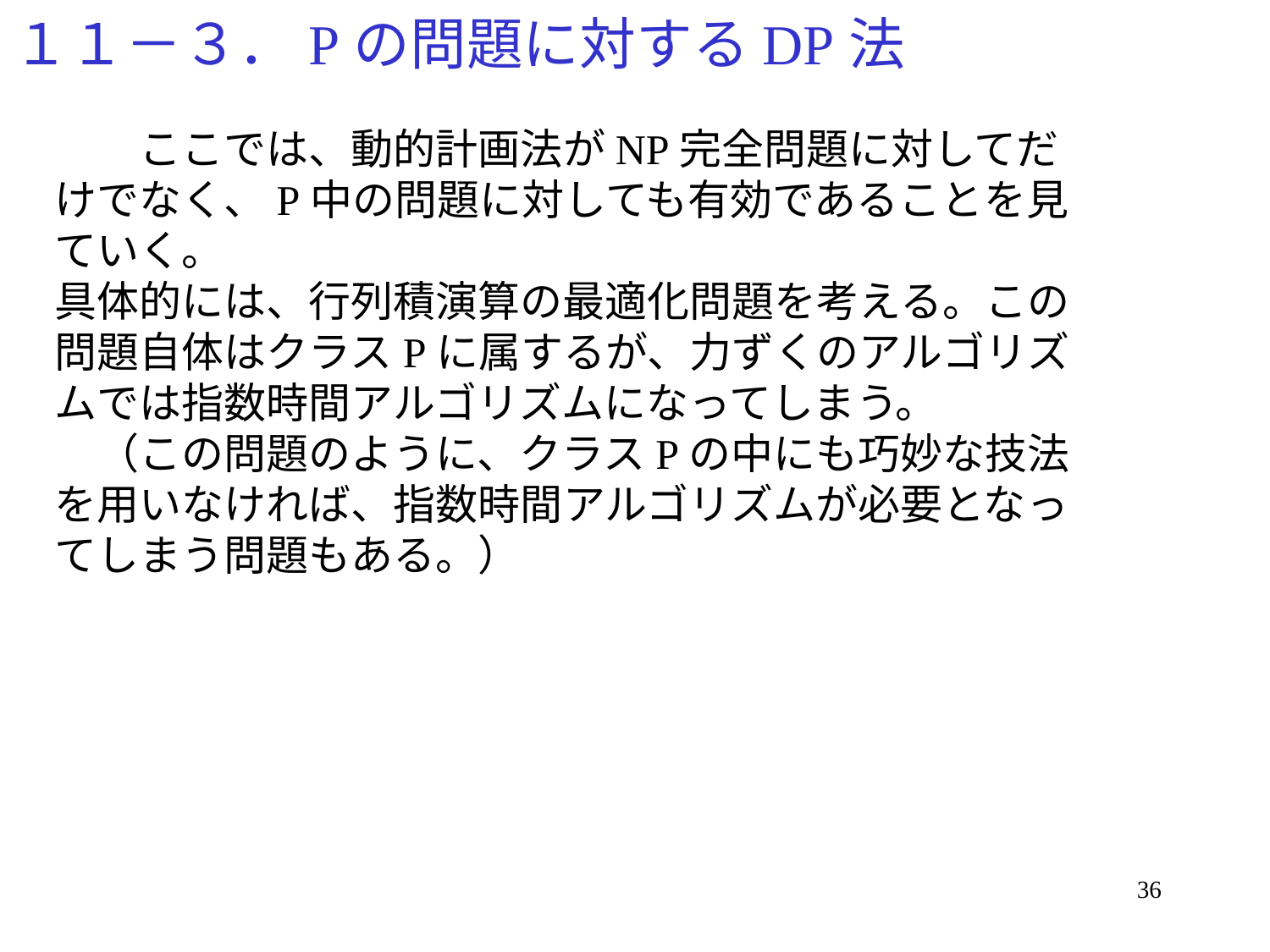

# １１－３．Pの問題に対するDP法
　　ここでは、動的計画法がNP完全問題に対してだけでなく、P中の問題に対しても有効であることを見ていく。
具体的には、行列積演算の最適化問題を考える。この問題自体はクラスPに属するが、力ずくのアルゴリズムでは指数時間アルゴリズムになってしまう。
　（この問題のように、クラスPの中にも巧妙な技法を用いなければ、指数時間アルゴリズムが必要となってしまう問題もある。）
36